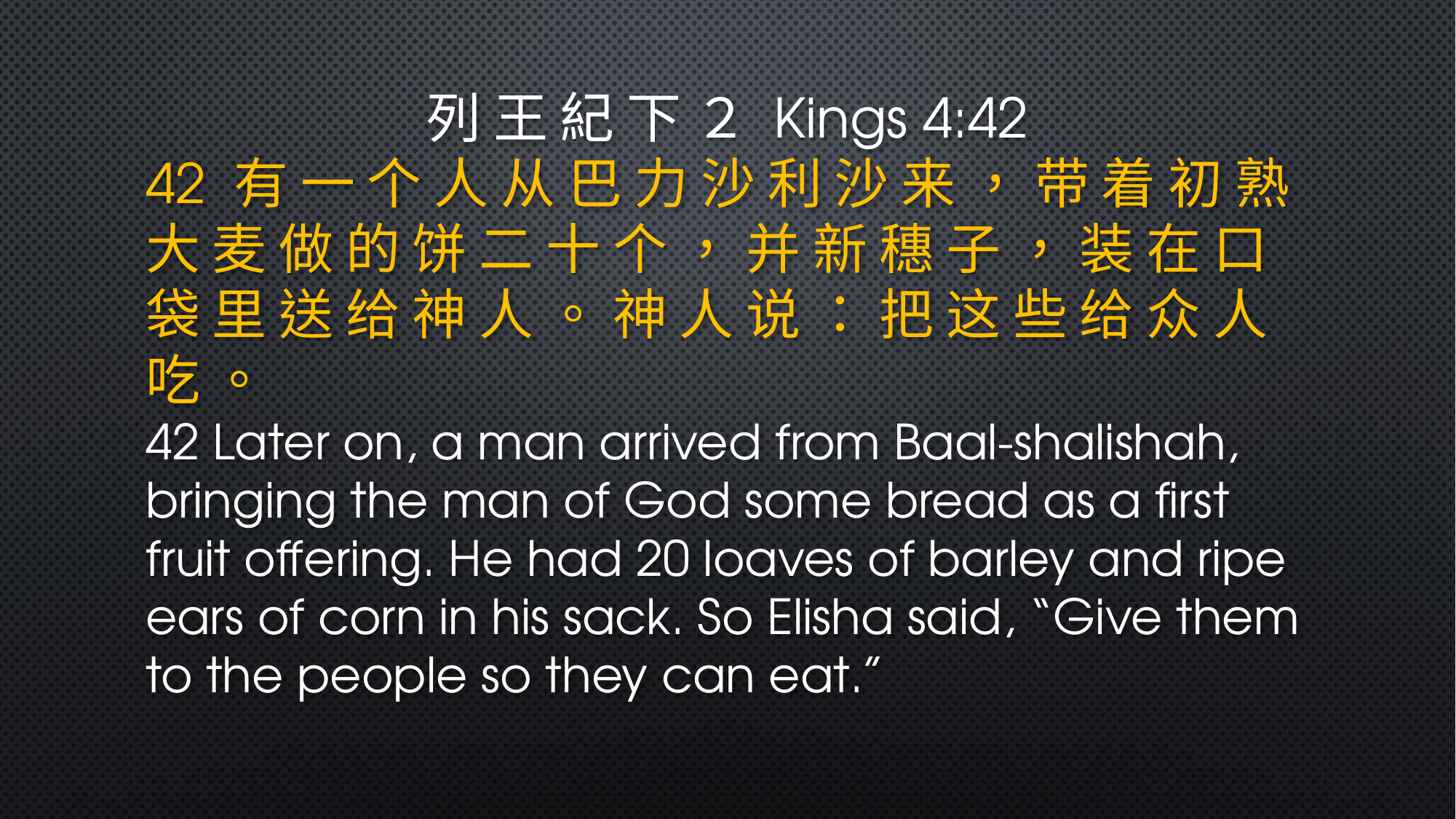

列 王 紀 下 ２ Kings 4:42
42 有 一 个 人 从 巴 力 沙 利 沙 来 ， 带 着 初 熟 大 麦 做 的 饼 二 十 个 ， 并 新 穗 子 ， 装 在 口 袋 里 送 给 神 人 。 神 人 说 ： 把 这 些 给 众 人 吃 。
42 Later on, a man arrived from Baal-shalishah, bringing the man of God some bread as a first fruit offering. He had 20 loaves of barley and ripe ears of corn in his sack. So Elisha said, “Give them to the people so they can eat.”